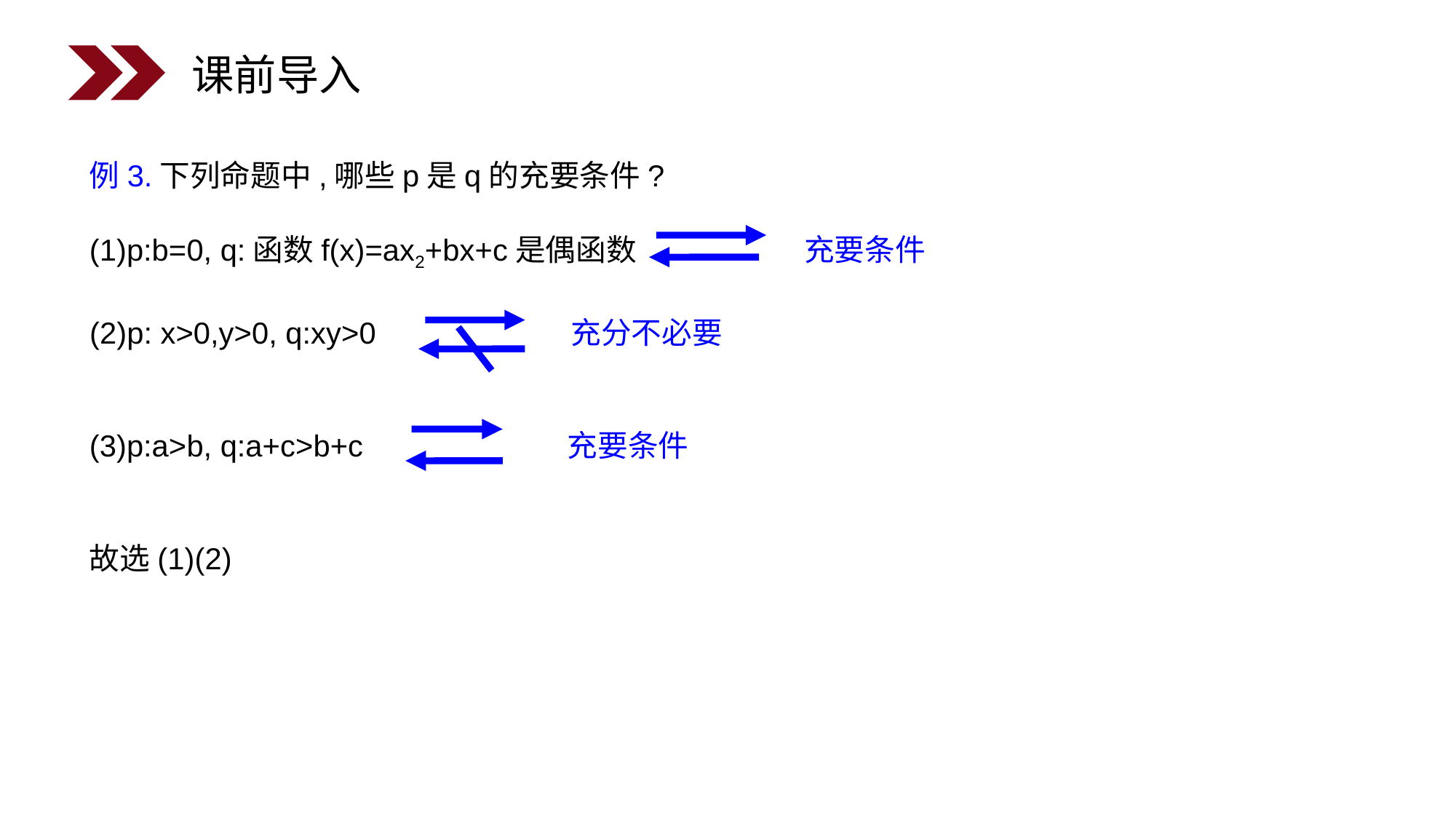

课前导入
例3.下列命题中,哪些p是q的充要条件?
(1)p:b=0, q:函数f(x)=ax2+bx+c是偶函数
充要条件

(2)p: x>0,y>0, q:xy>0
充分不必要

(3)p:a>b, q:a+c>b+c
充要条件

故选(1)(2)